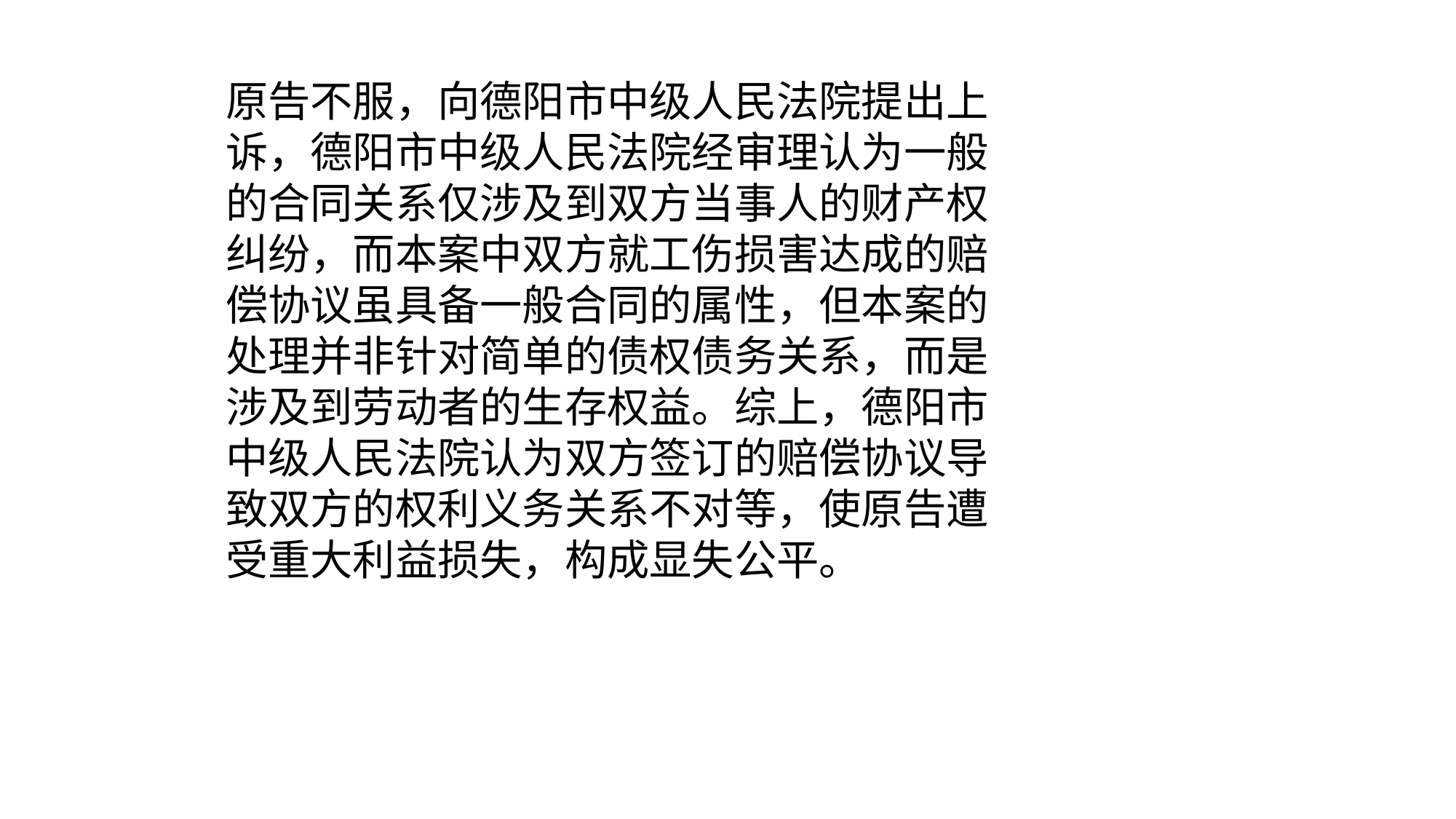

原告不服，向德阳市中级人民法院提出上诉，德阳市中级人民法院经审理认为一般的合同关系仅涉及到双方当事人的财产权纠纷，而本案中双方就工伤损害达成的赔偿协议虽具备一般合同的属性，但本案的处理并非针对简单的债权债务关系，而是涉及到劳动者的生存权益。综上，德阳市中级人民法院认为双方签订的赔偿协议导致双方的权利义务关系不对等，使原告遭受重大利益损失，构成显失公平。